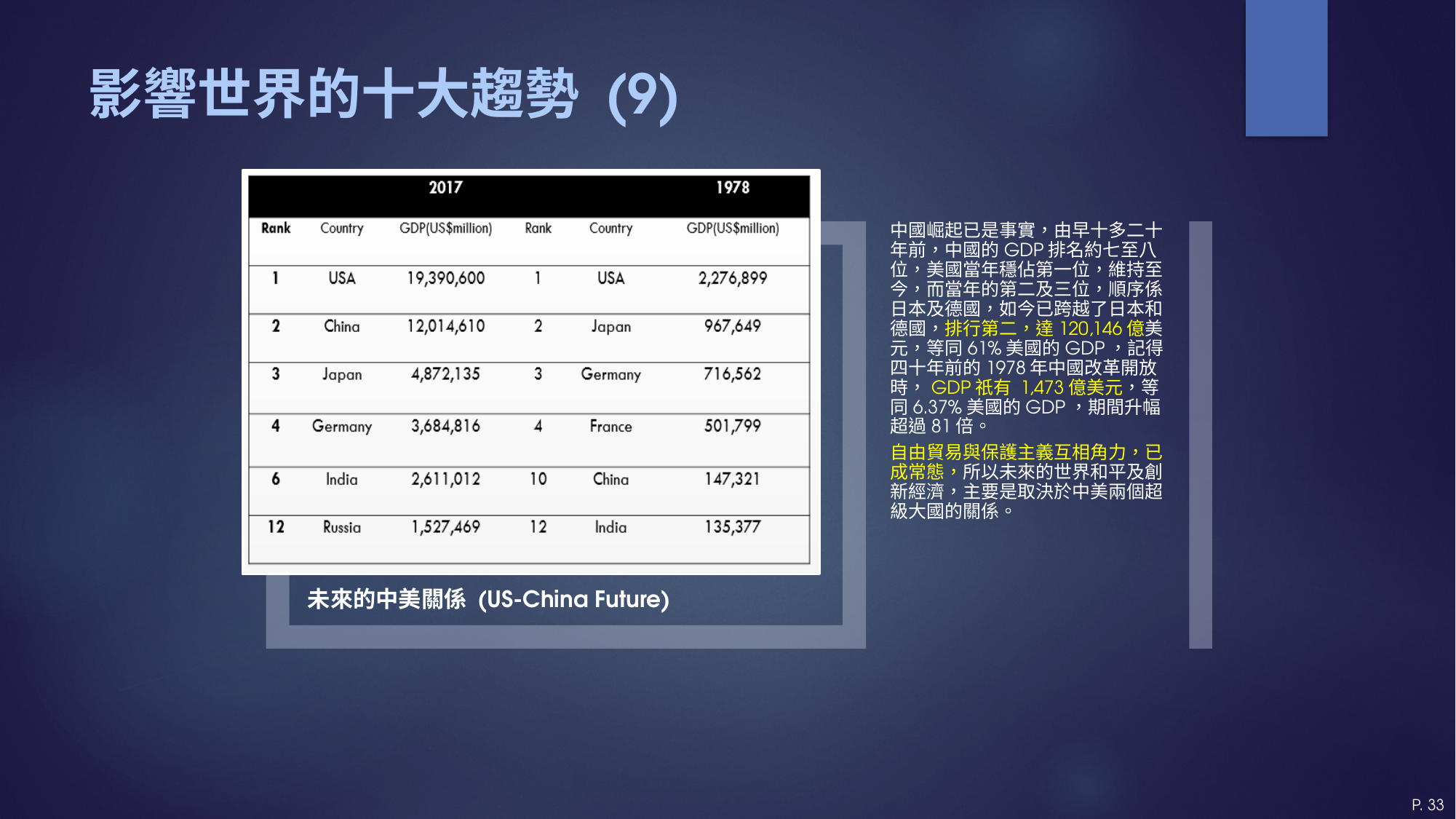

# 影響世界的十大趨勢 (9)
未來的中美關係 (US-China Future)
中國崛起已是事實，由早十多二十年前，中國的GDP排名約七至八位，美國當年穩佔第一位，維持至今，而當年的第二及三位，順序係日本及德國，如今已跨越了日本和德國，排行第二，達120,146億美元，等同61%美國的GDP，記得四十年前的1978年中國改革開放時，GDP祇有 1,473億美元，等同6.37%美國的GDP，期間升幅超過81倍。
自由貿易與保護主義互相角力，已成常態，所以未來的世界和平及創新經濟，主要是取決於中美兩個超級大國的關係。

P. 33